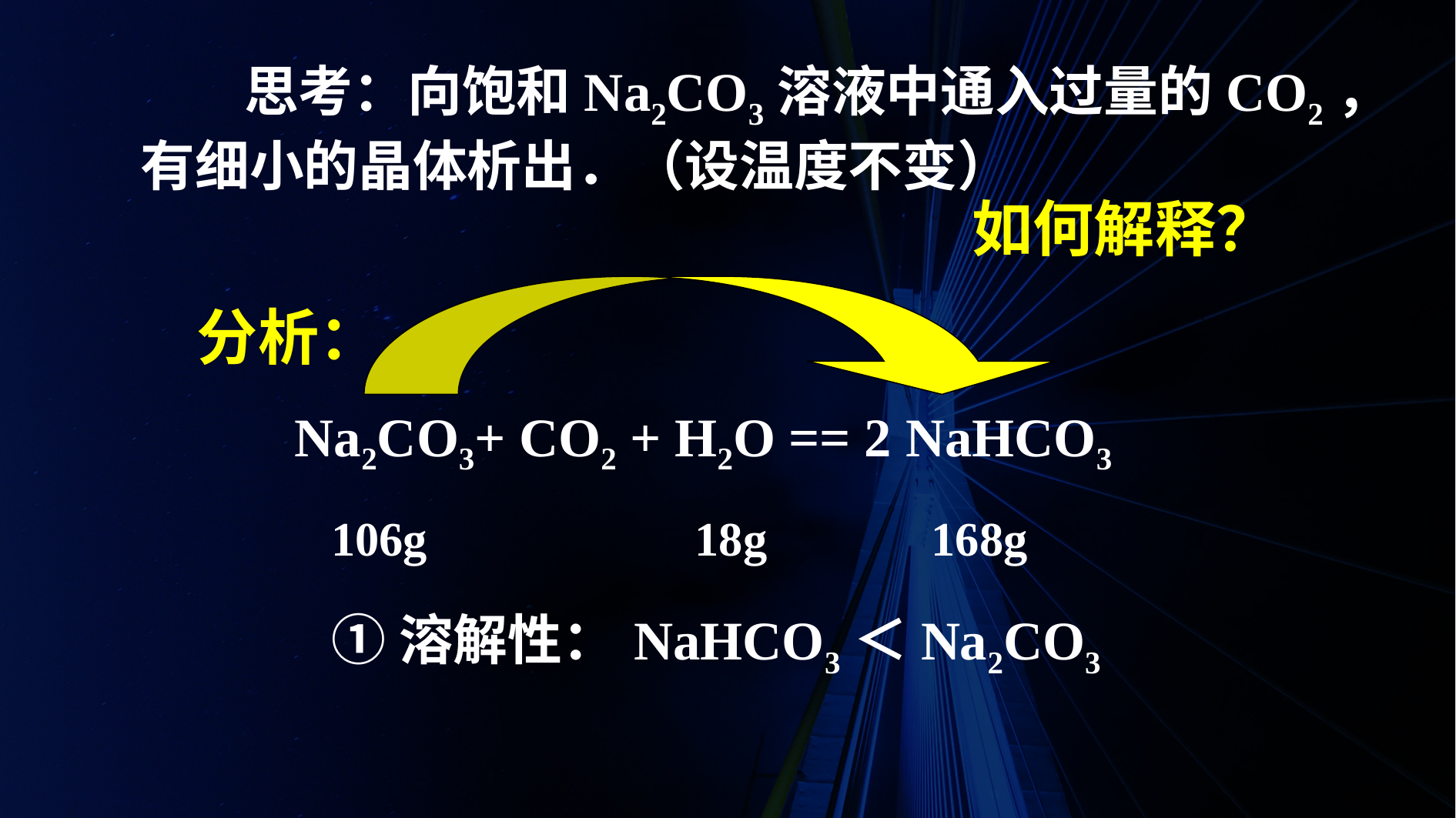

思考：向饱和Na2CO3溶液中通入过量的CO2，有细小的晶体析出．（设温度不变）
如何解释？

分析：
Na2CO3+ CO2 + H2O == 2 NaHCO3
106g
18g
168g
①溶解性： NaHCO3＜Na2CO3